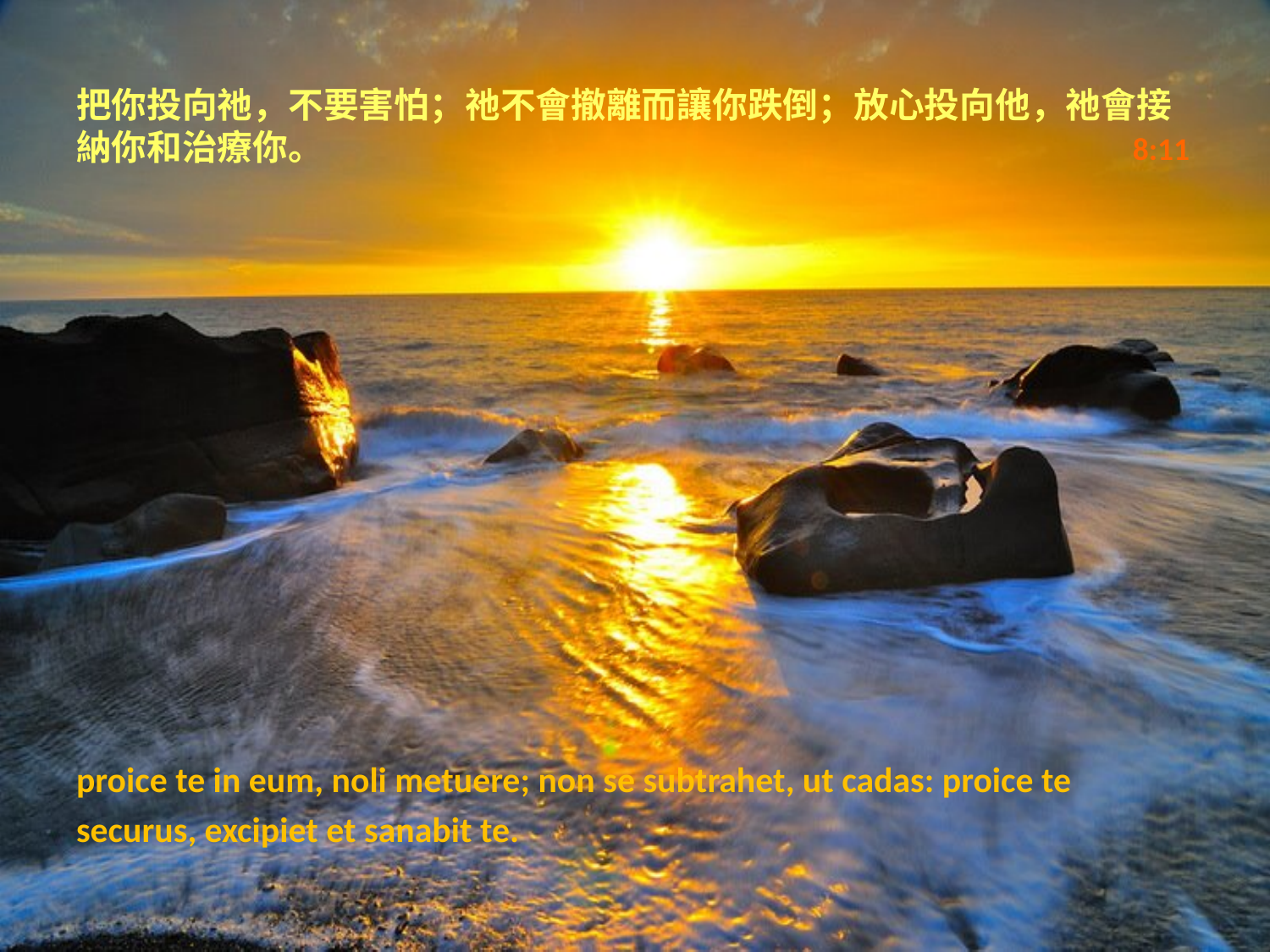

# 把你投向祂，不要害怕；祂不會撤離而讓你跌倒；放心投向他，祂會接納你和治療你。							    8:11
proice te in eum, noli metuere; non se subtrahet, ut cadas: proice te
securus, excipiet et sanabit te.